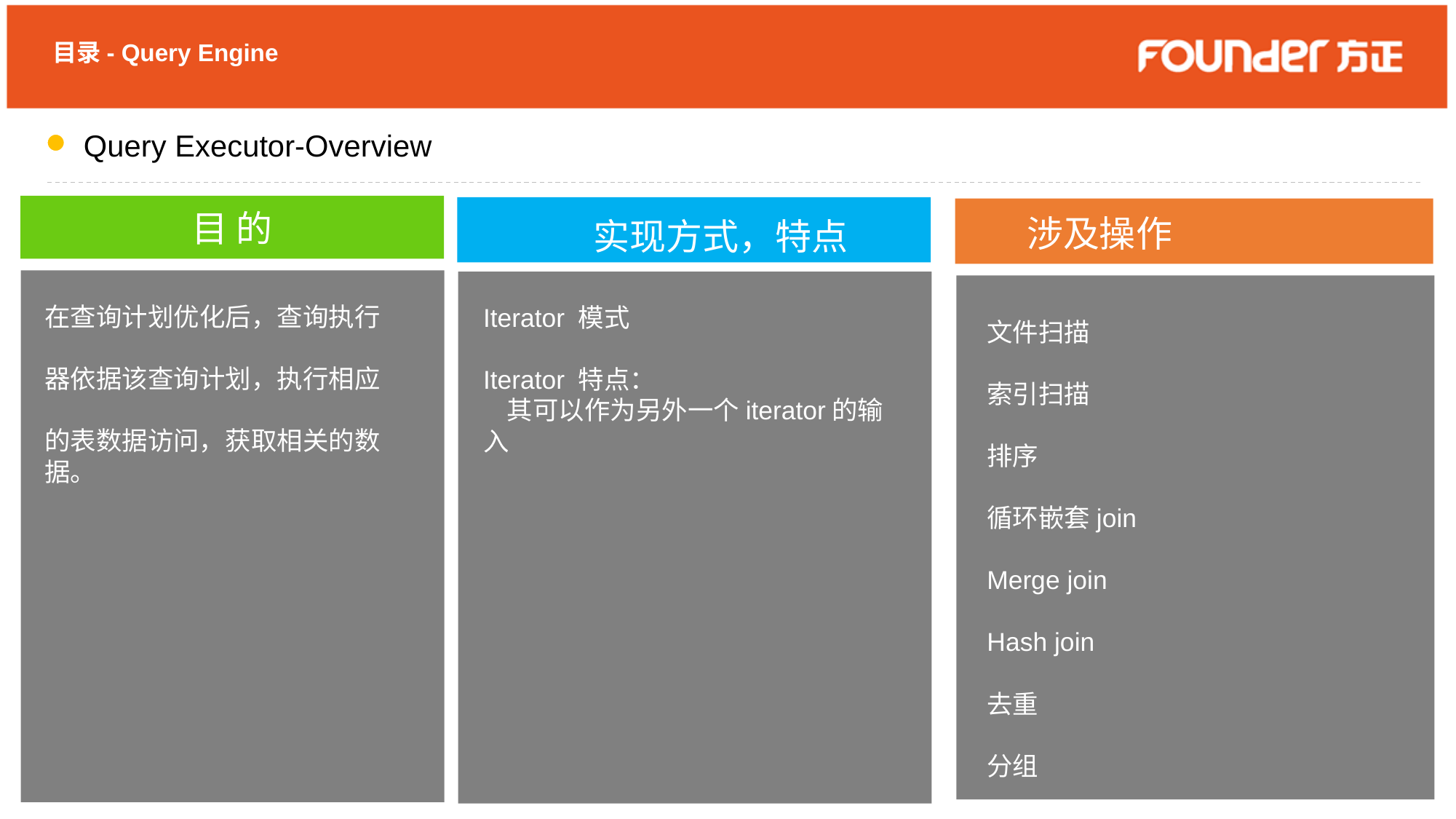

目录- Query Engine
Query Executor-Overview

目 的

在查询计划优化后，查询执行

器依据该查询计划，执行相应

的表数据访问，获取相关的数据。

实现方式，特点

Iterator 模式

Iterator 特点：
   其可以作为另外一个iterator的输入

涉及操作
文件扫描

索引扫描

排序

循环嵌套join

Merge join

Hash join

去重

分组